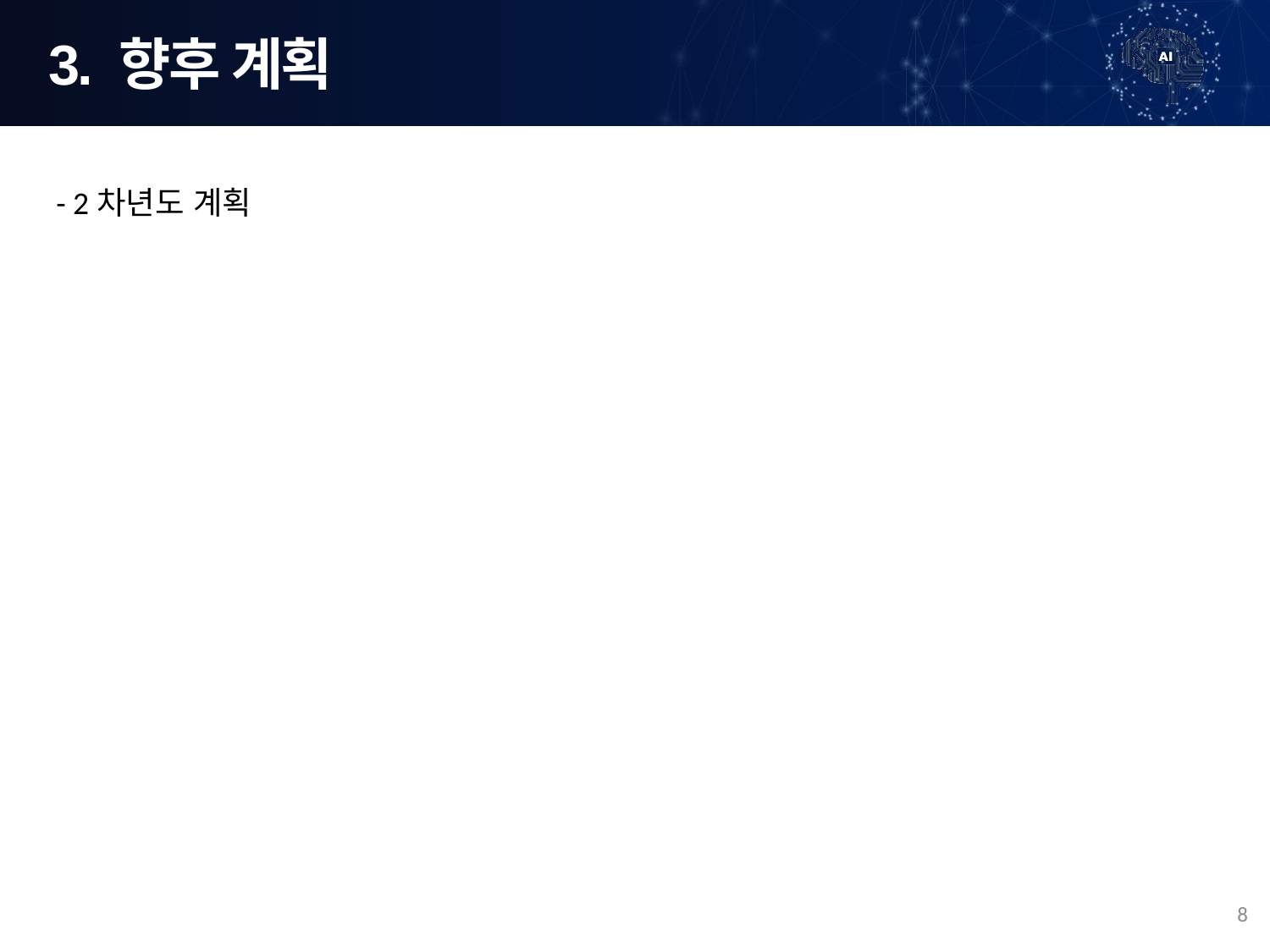

3. 향후 계획
- 2차년도 계획
8